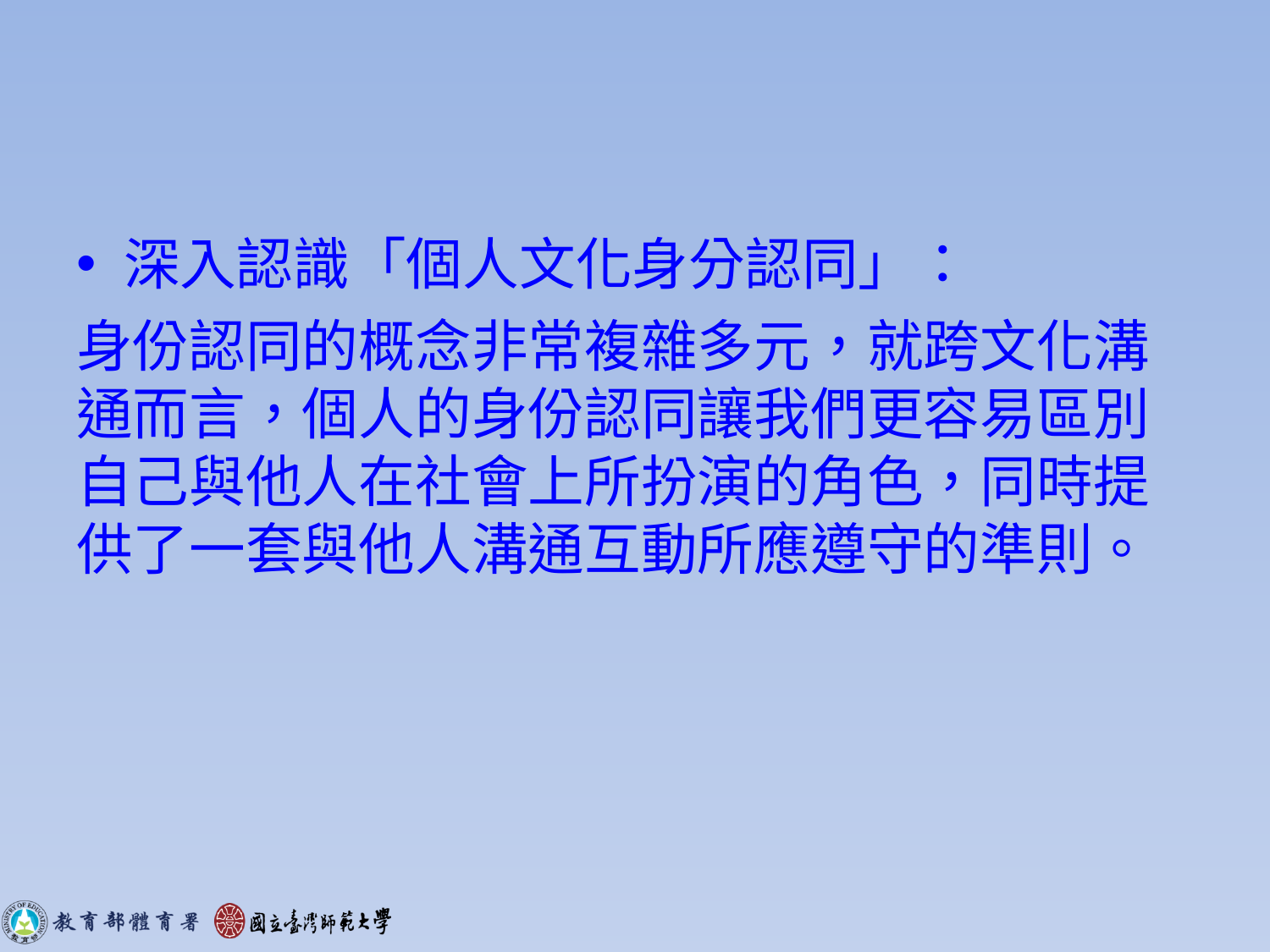

#
深入認識「個人文化身分認同」：
身份認同的概念非常複雜多元，就跨文化溝通而言，個人的身份認同讓我們更容易區別自己與他人在社會上所扮演的角色，同時提供了一套與他人溝通互動所應遵守的準則。